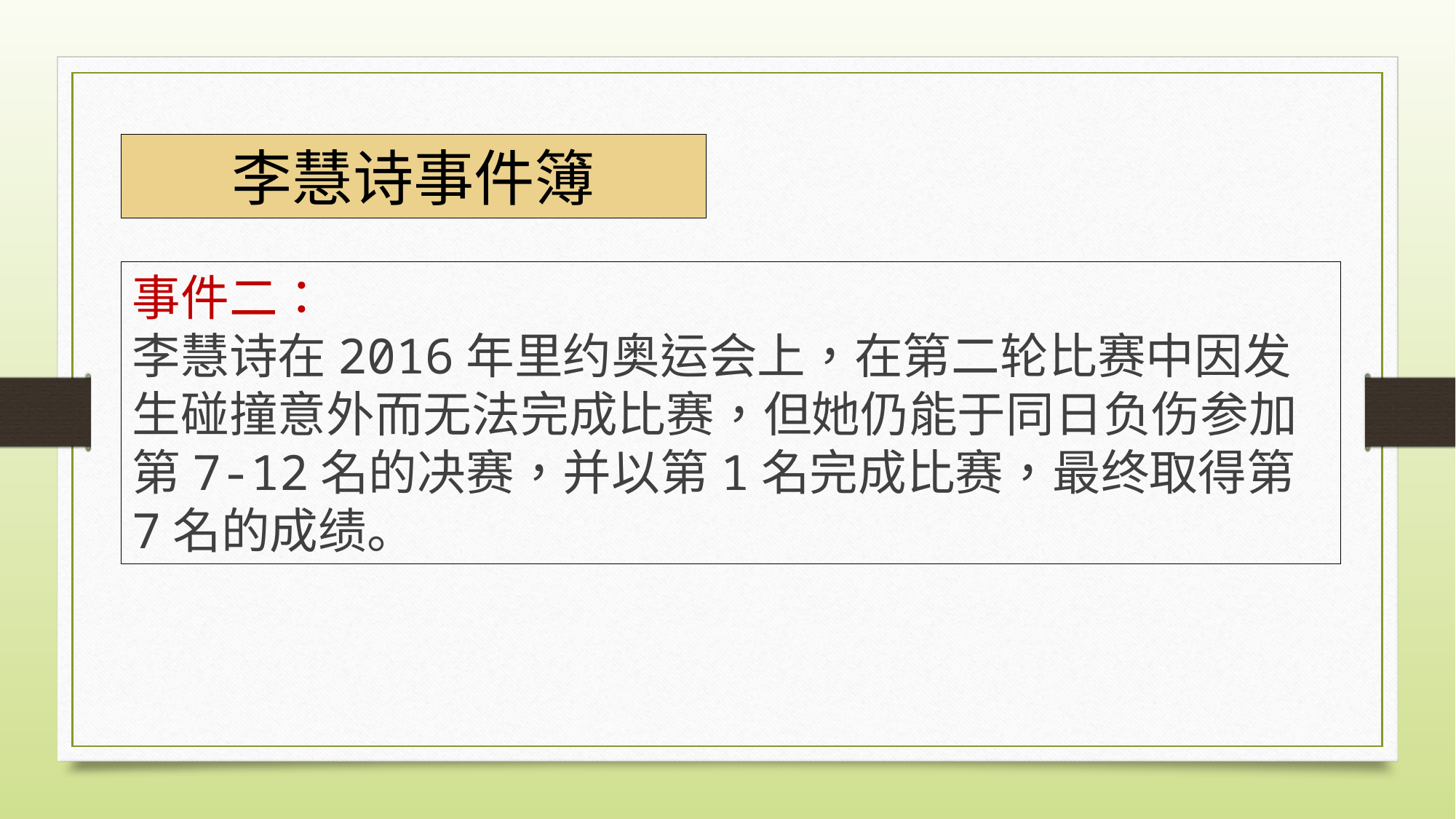

李慧诗事件簿
事件二：
李慧诗在2016年里约奥运会上，在第二轮比赛中因发生碰撞意外而无法完成比赛，但她仍能于同日负伤参加第7-12名的决赛，并以第1名完成比赛，最终取得第7名的成绩。